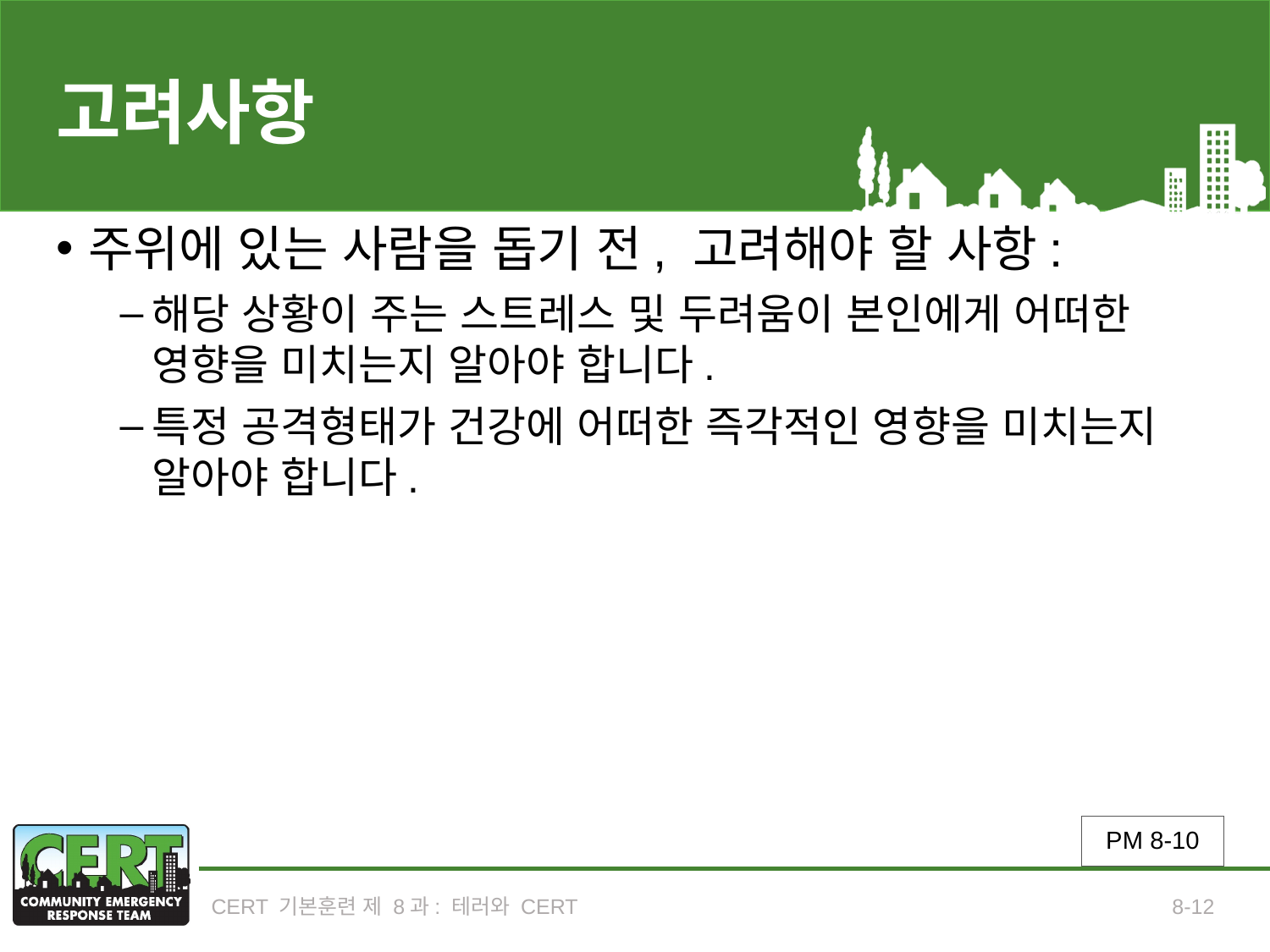

# 고려사항
주위에 있는 사람을 돕기 전, 고려해야 할 사항:
해당 상황이 주는 스트레스 및 두려움이 본인에게 어떠한 영향을 미치는지 알아야 합니다.
특정 공격형태가 건강에 어떠한 즉각적인 영향을 미치는지 알아야 합니다.

PM 8-10
CERT 기본훈련 제 8과: 테러와 CERT
8-12